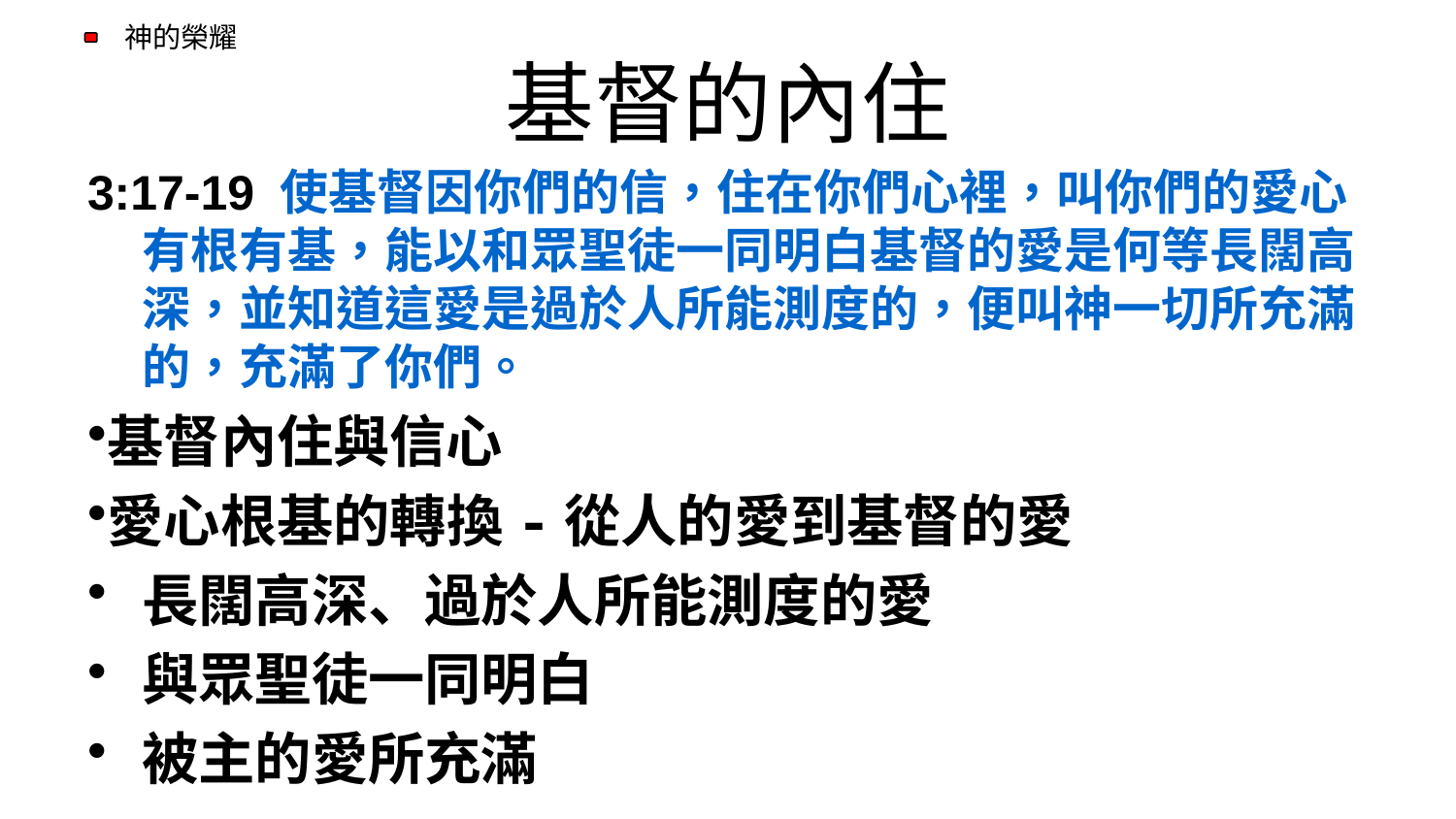

# 基督的內住
3:17-19 使基督因你們的信，住在你們心裡，叫你們的愛心有根有基，能以和眾聖徒一同明白基督的愛是何等長闊高深，並知道這愛是過於人所能測度的，便叫神一切所充滿的，充滿了你們。
基督內住與信心
愛心根基的轉換-從人的愛到基督的愛
長闊高深、過於人所能測度的愛
與眾聖徒一同明白
被主的愛所充滿